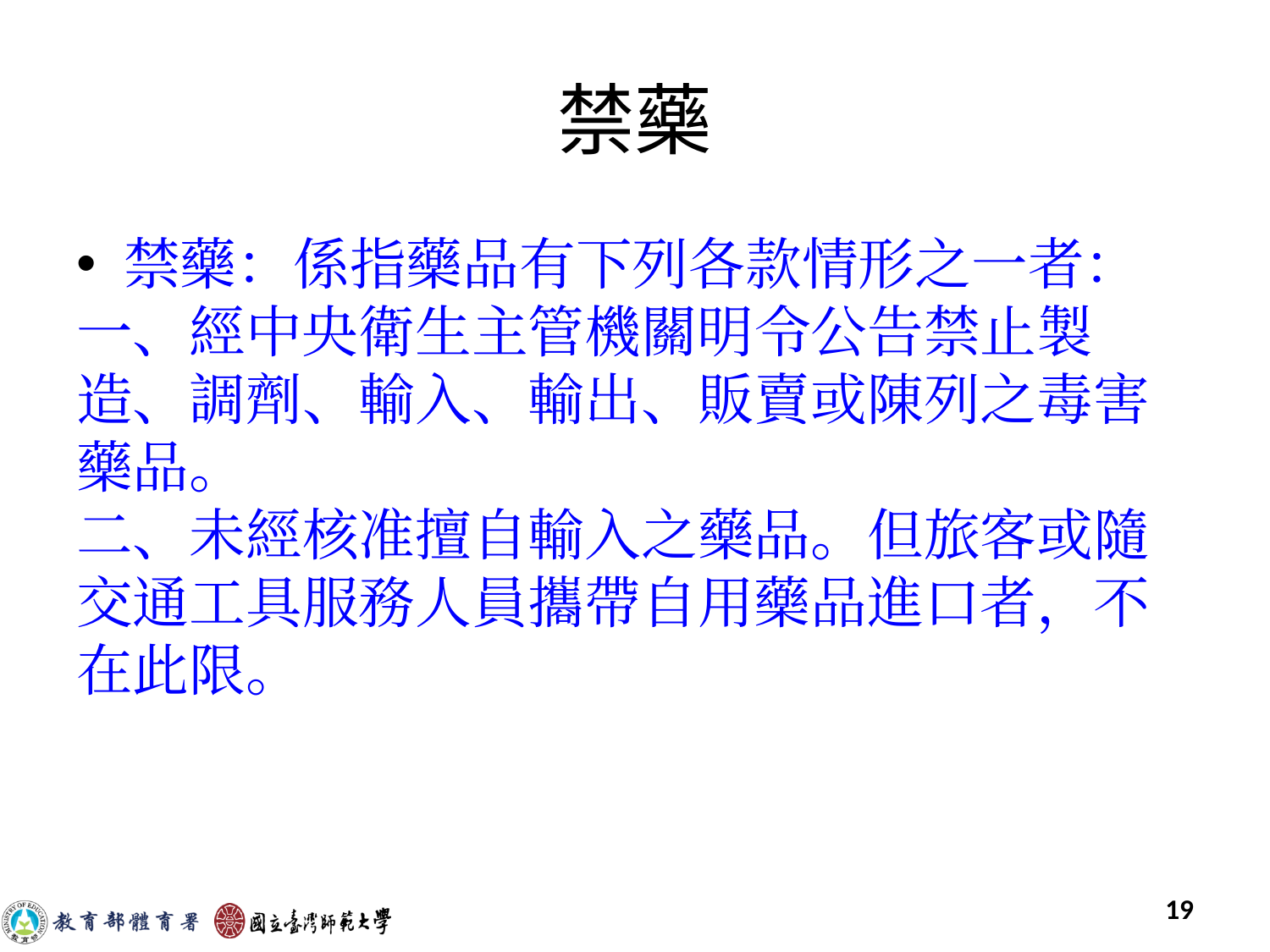

禁藥
禁藥：係指藥品有下列各款情形之一者：
一、經中央衛生主管機關明令公告禁止製造、調劑、輸入、輸出、販賣或陳列之毒害藥品。
二、未經核准擅自輸入之藥品。但旅客或隨交通工具服務人員攜帶自用藥品進口者，不在此限。
19